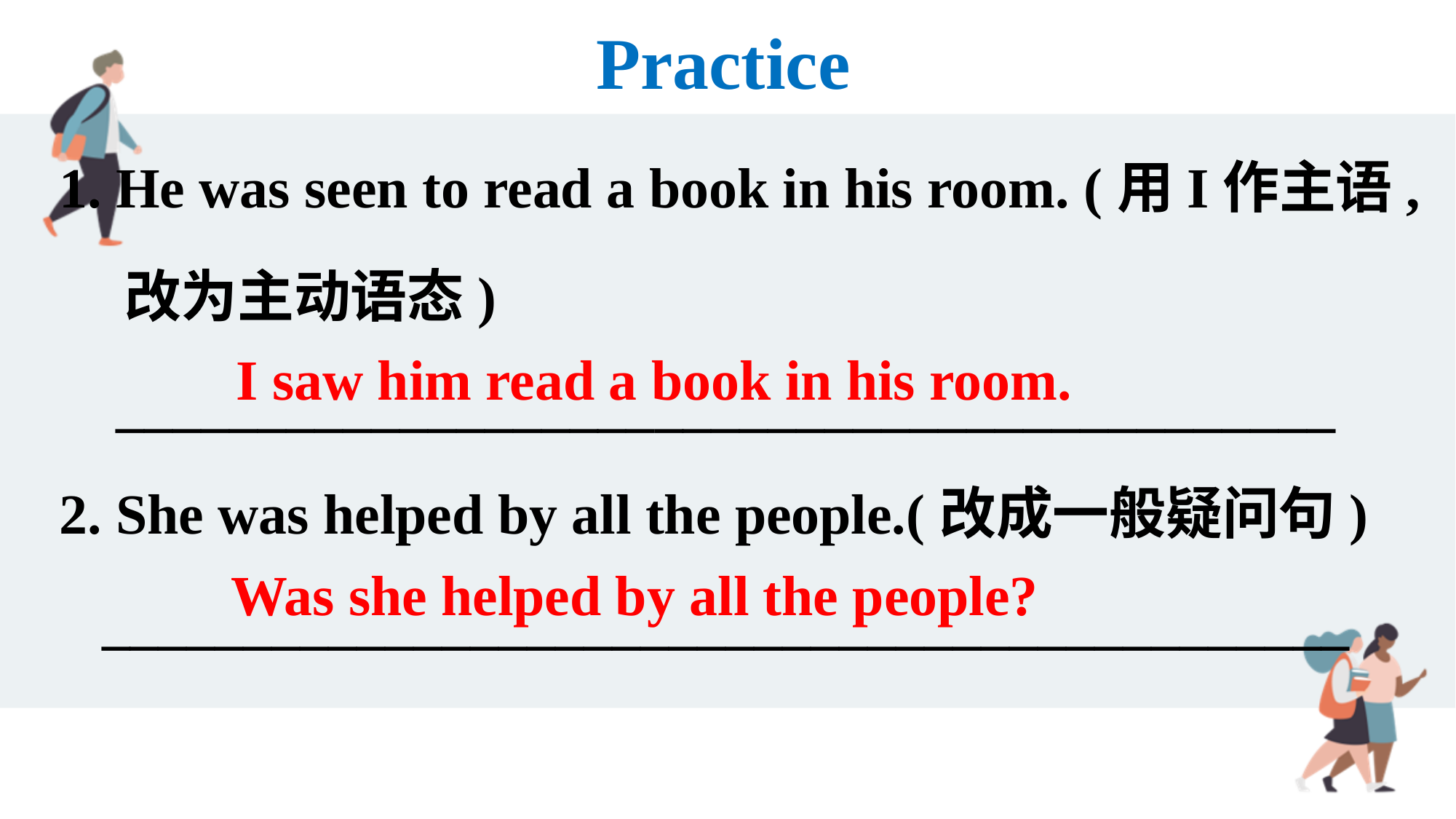

Practice
1. He was seen to read a book in his room. (用I作主语,
    改为主动语态)
    ___________________________________________
2. She was helped by all the people.(改成一般疑问句)
   ____________________________________________
I saw him read a book in his room.
Was she helped by all the people?